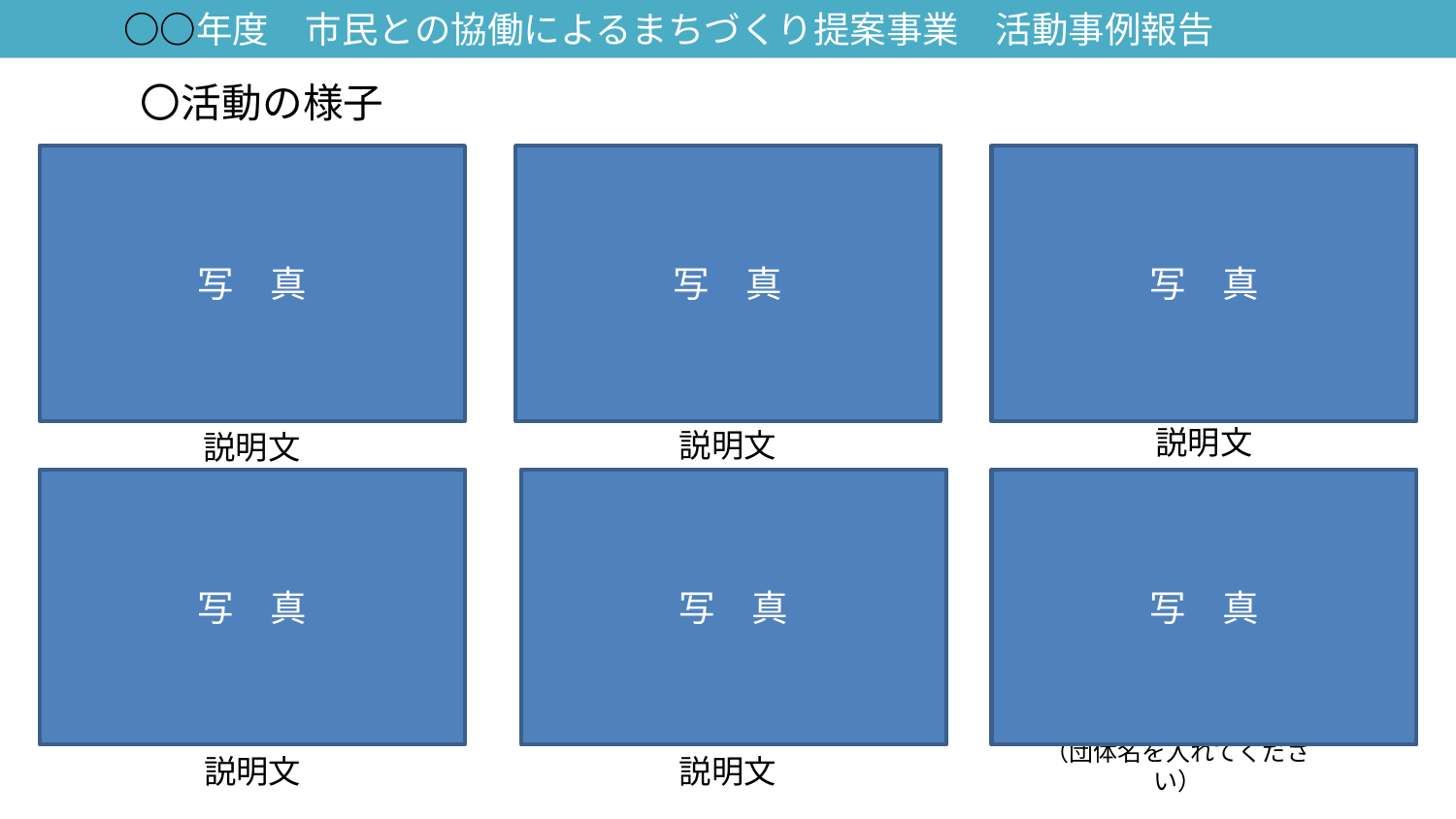

○○年度　市民との協働によるまちづくり提案事業　活動事例報告
〇活動の様子

写　真
写　真
写　真
説明文
説明文
説明文
写　真
写　真
写　真
説明文
説明文
（団体名を入れてください）